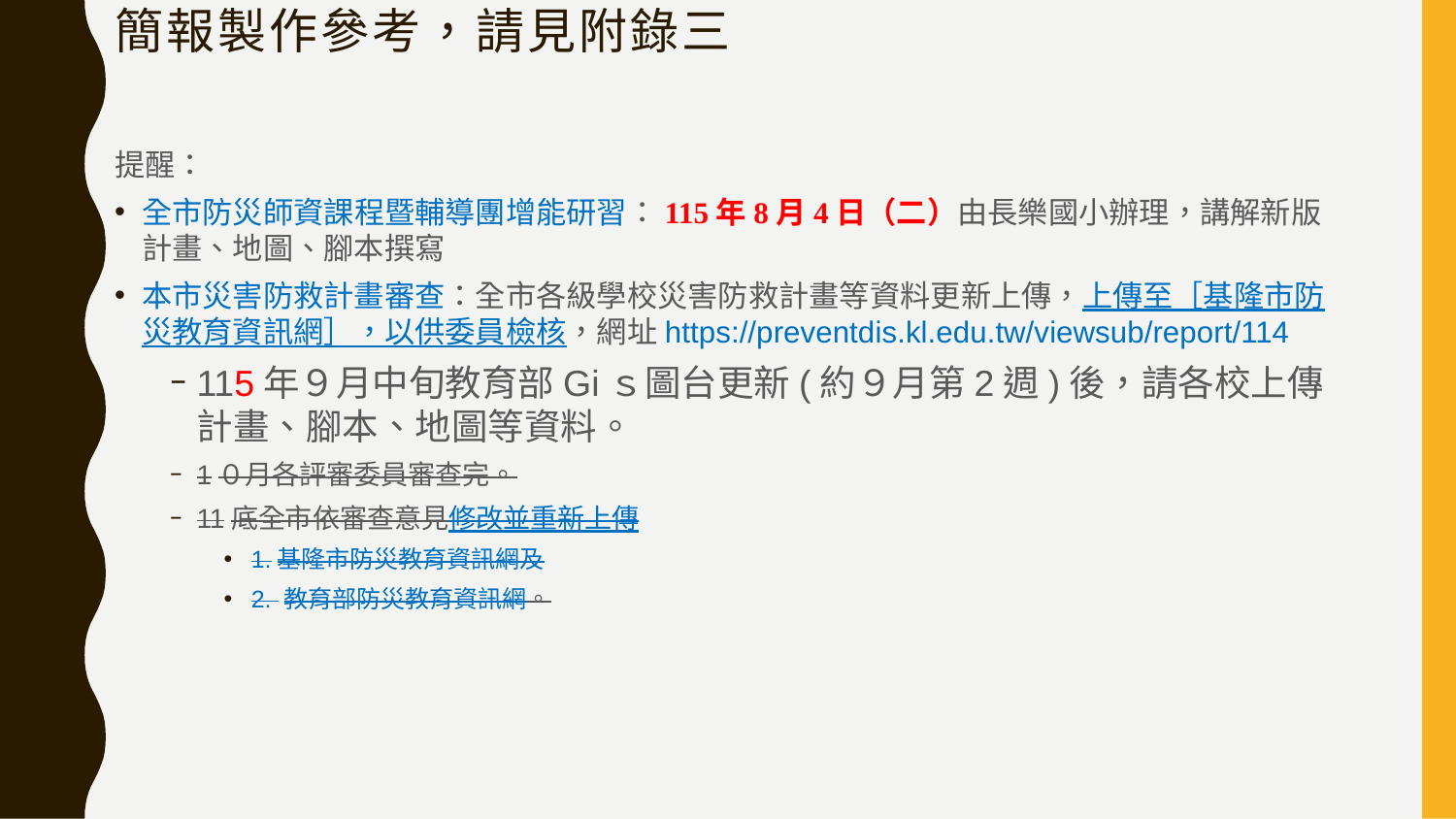

# 簡報製作參考，請見附錄三
提醒：
全市防災師資課程暨輔導團增能研習：115年8月4日（二）由長樂國小辦理，講解新版計畫、地圖、腳本撰寫
本市災害防救計畫審查：全市各級學校災害防救計畫等資料更新上傳，上傳至［基隆市防災教育資訊網］，以供委員檢核，網址https://preventdis.kl.edu.tw/viewsub/report/114
115年９月中旬教育部Giｓ圖台更新(約９月第2週)後，請各校上傳計畫、腳本、地圖等資料。
1０月各評審委員審查完。
11底全市依審查意見修改並重新上傳
1.基隆市防災教育資訊網及
2. 教育部防災教育資訊網。